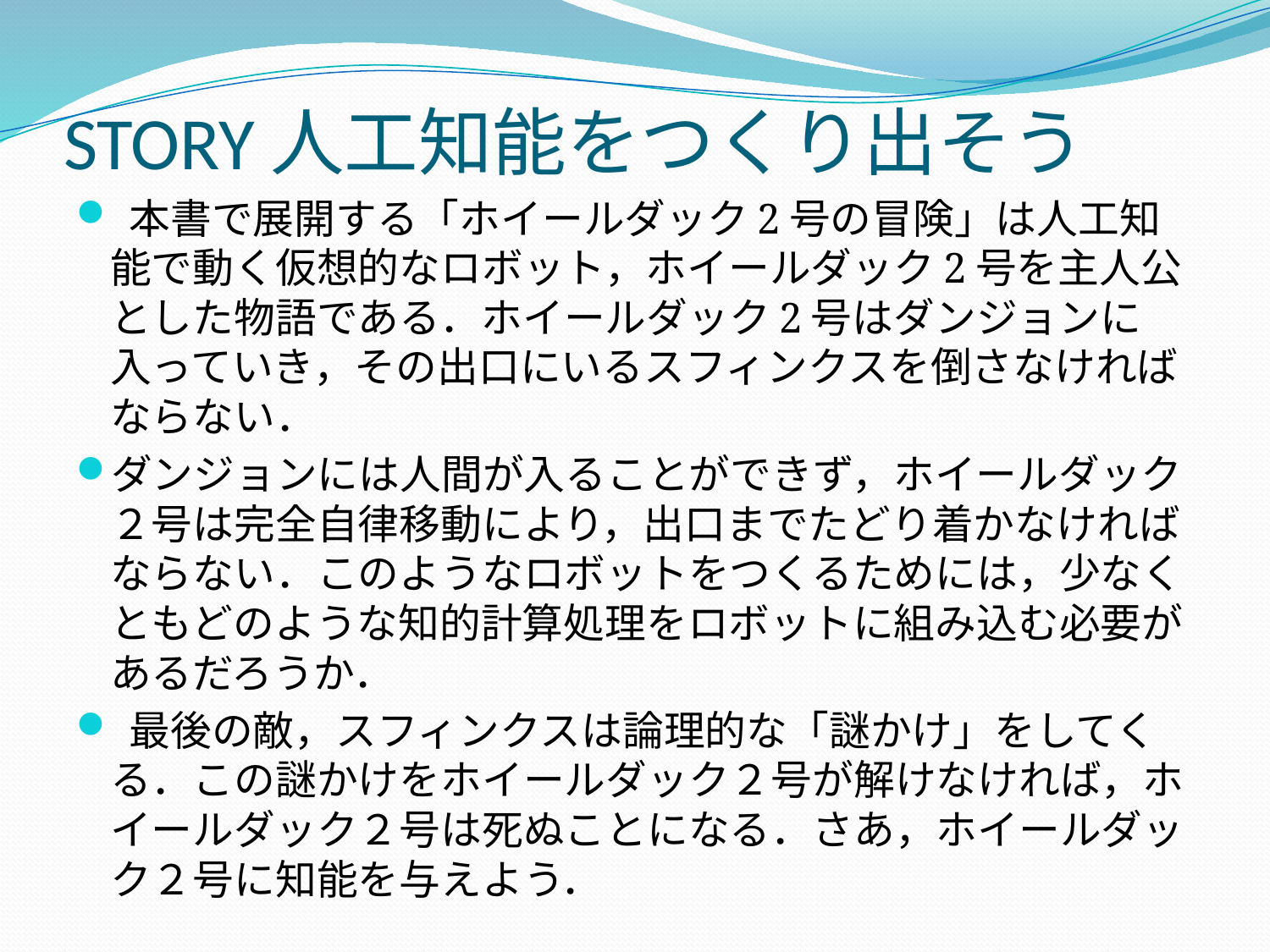

# STORY人工知能をつくり出そう
 本書で展開する「ホイールダック2号の冒険」は人工知能で動く仮想的なロボット，ホイールダック2号を主人公とした物語である．ホイールダック2号はダンジョンに入っていき，その出口にいるスフィンクスを倒さなければならない．
ダンジョンには人間が入ることができず，ホイールダック２号は完全自律移動により，出口までたどり着かなければならない．このようなロボットをつくるためには，少なくともどのような知的計算処理をロボットに組み込む必要があるだろうか．
 最後の敵，スフィンクスは論理的な「謎かけ」をしてくる．この謎かけをホイールダック２号が解けなければ，ホイールダック２号は死ぬことになる．さあ，ホイールダック２号に知能を与えよう．